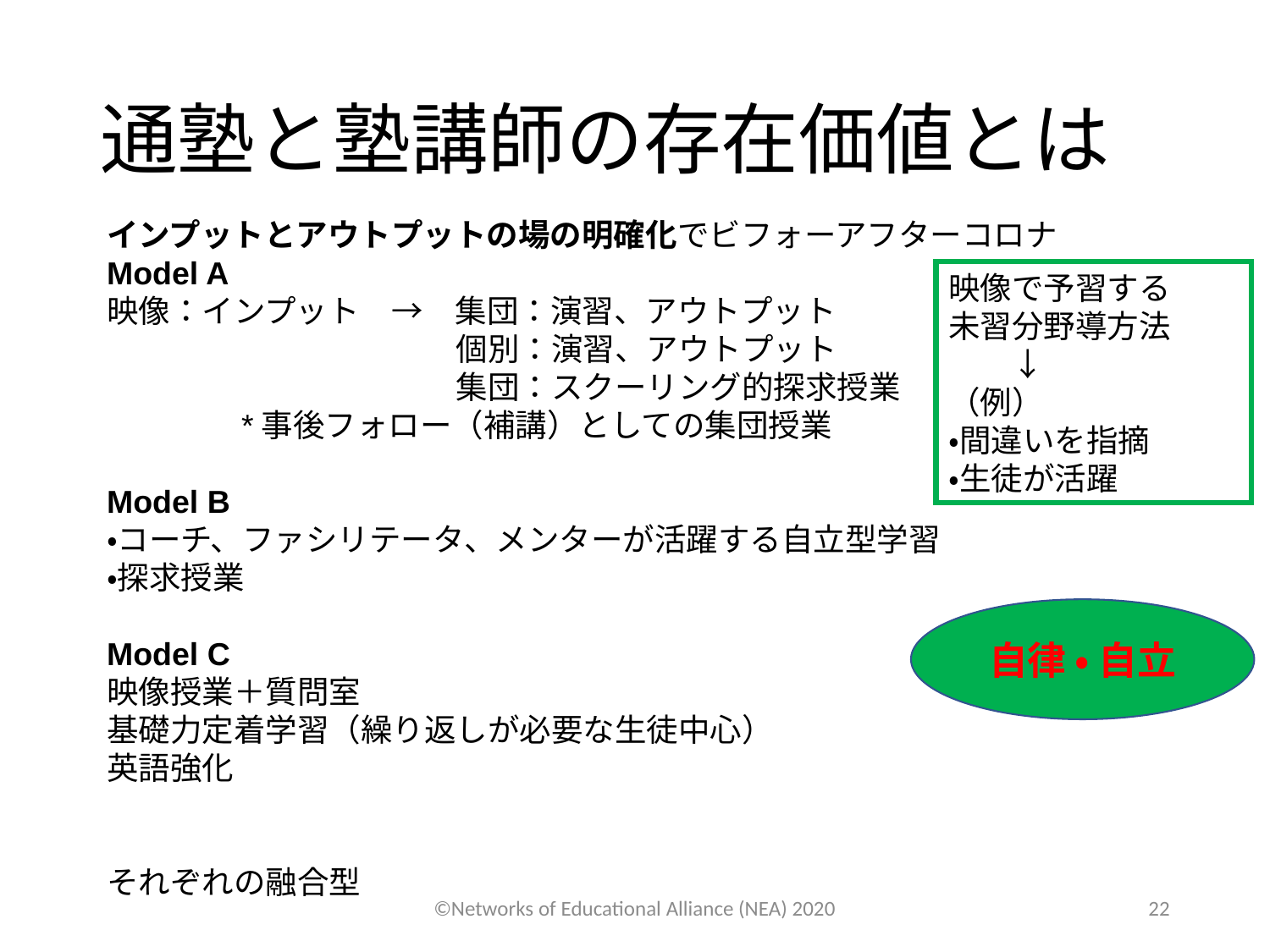

# 通塾と塾講師の存在価値とは
インプットとアウトプットの場の明確化でビフォーアフターコロナ
Model A
映像：インプット　→　集団：演習、アウトプット
　　　　　　　　　　　個別：演習、アウトプット
　　　　　　　　　　　集団：スクーリング的探求授業
　　　　*事後フォロー（補講）としての集団授業

Model B
・コーチ、ファシリテータ、メンターが活躍する自立型学習
・探求授業

Model C
映像授業＋質問室
基礎力定着学習（繰り返しが必要な生徒中心）
英語強化

それぞれの融合型

映像で予習する
未習分野導方法
　　↓
（例）
・間違いを指摘
・生徒が活躍
自律 ・ 自立
©Networks of Educational Alliance (NEA) 2020
22